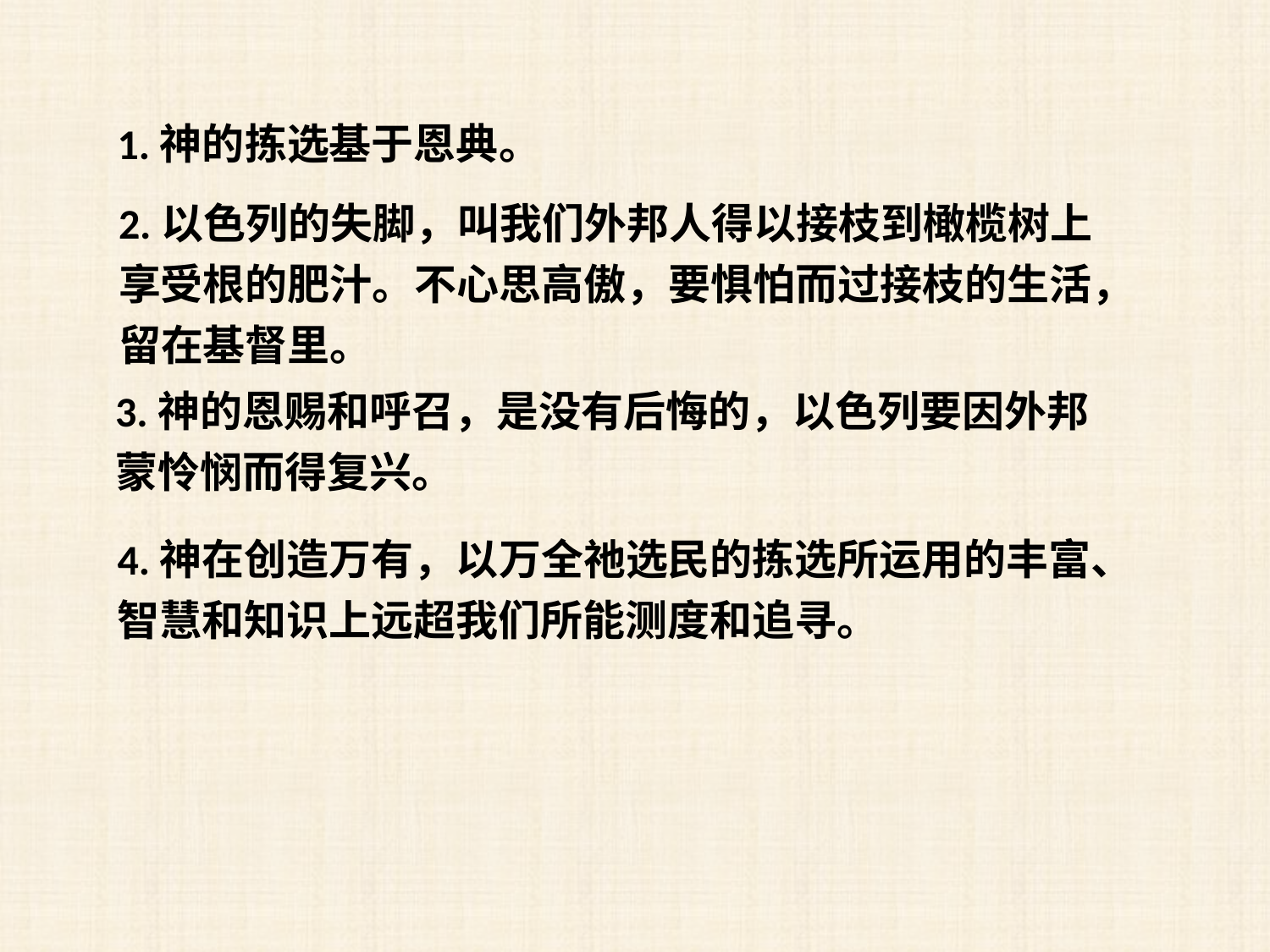

1.神的拣选基于恩典。
2.以色列的失脚，叫我们外邦人得以接枝到橄榄树上享受根的肥汁。不心思高傲，要惧怕而过接枝的生活，留在基督里。
3.神的恩赐和呼召，是没有后悔的，以色列要因外邦蒙怜悯而得复兴。
4.神在创造万有，以万全祂选民的拣选所运用的丰富、智慧和知识上远超我们所能测度和追寻。